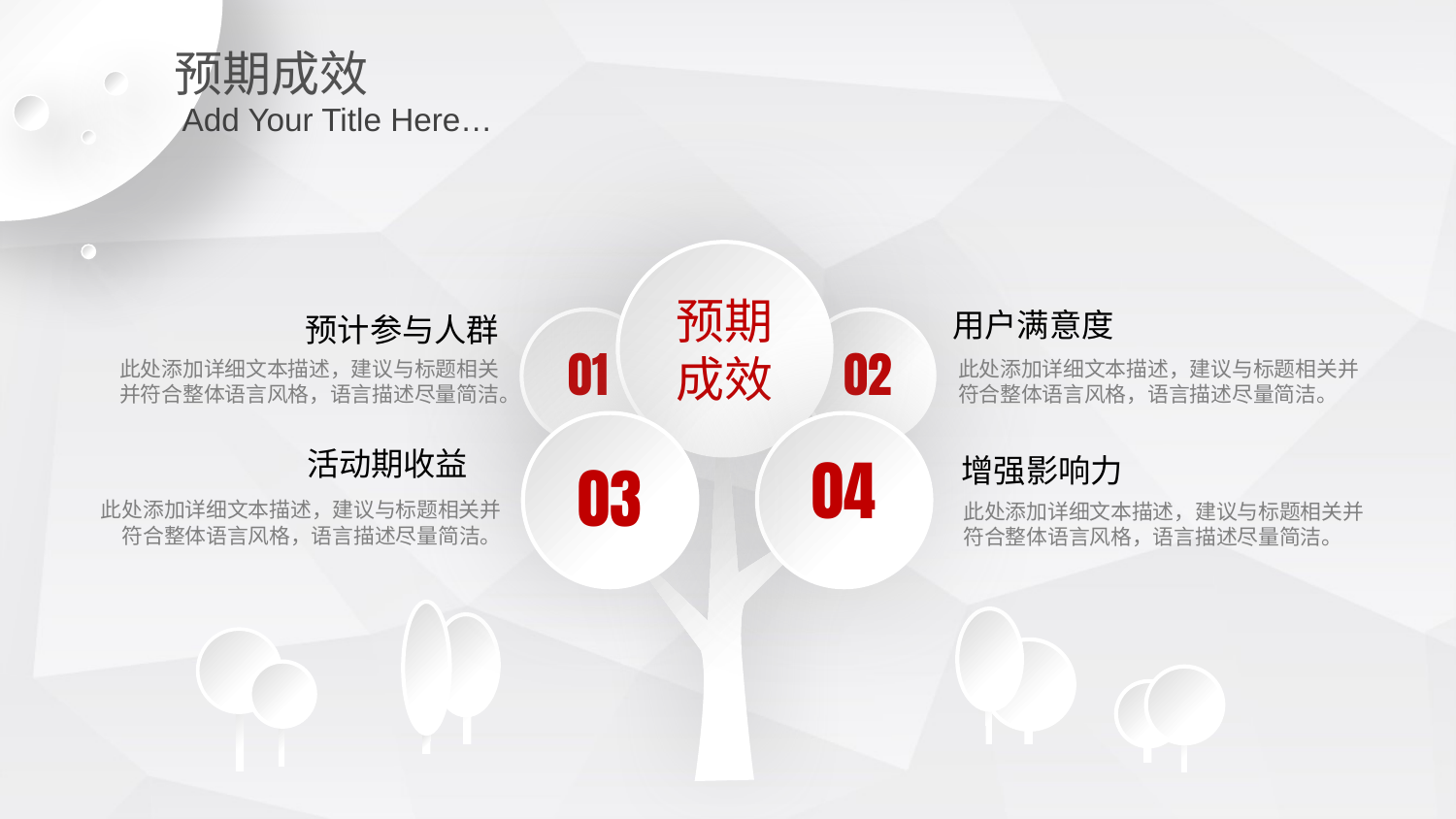

预期成效

Add Your Title Here…

预期成效

用户满意度
此处添加详细文本描述，建议与标题相关并符合整体语言风格，语言描述尽量简洁。
01
02
预计参与人群
此处添加详细文本描述，建议与标题相关并符合整体语言风格，语言描述尽量简洁。

03
04
活动期收益
此处添加详细文本描述，建议与标题相关并符合整体语言风格，语言描述尽量简洁。
增强影响力
此处添加详细文本描述，建议与标题相关并符合整体语言风格，语言描述尽量简洁。